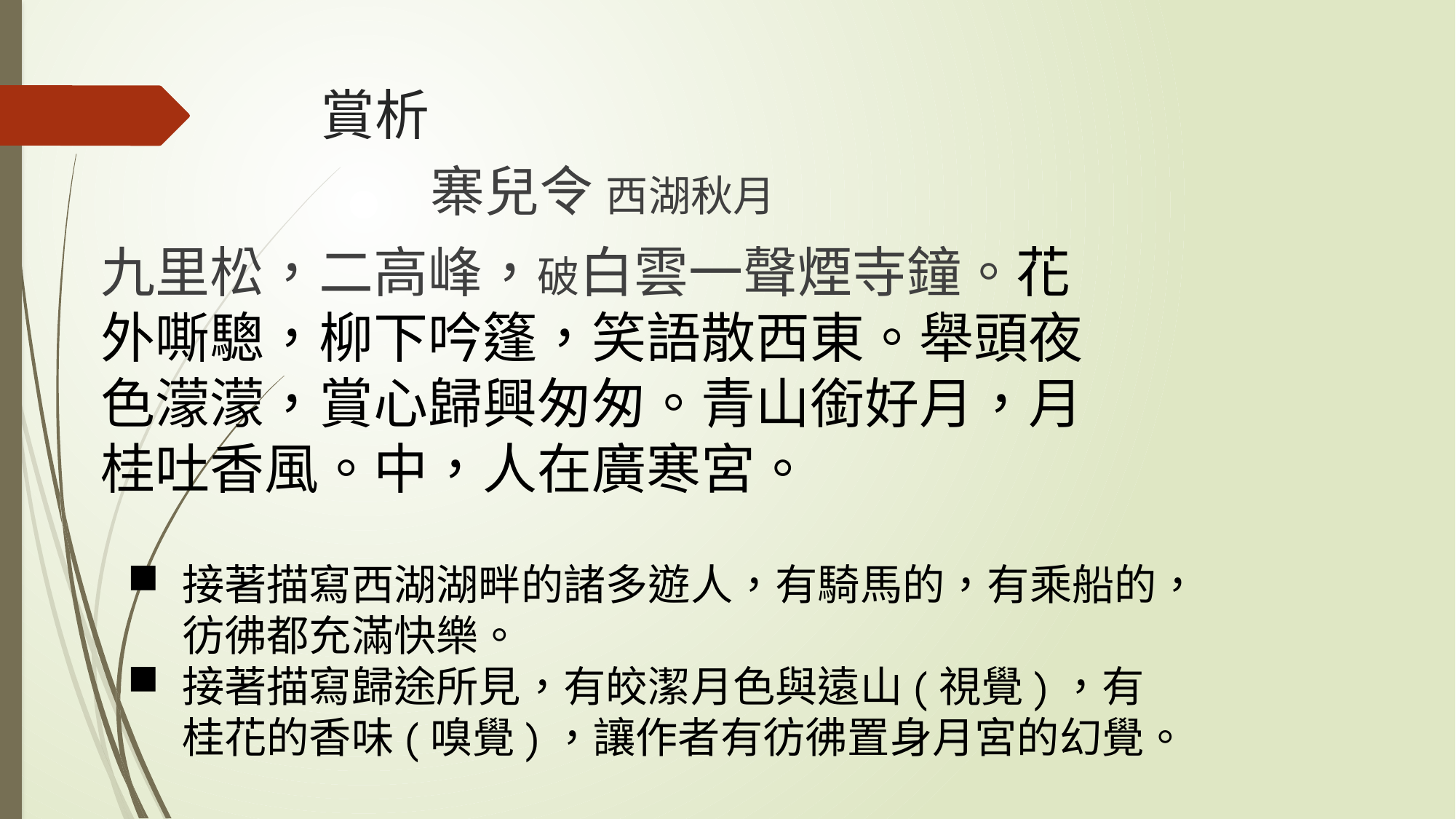

# 賞析
寨兒令 西湖秋月
九里松，二高峰，破白雲一聲煙寺鐘。花外嘶驄，柳下吟篷，笑語散西東。舉頭夜色濛濛，賞心歸興匆匆。青山銜好月，月桂吐香風。中，人在廣寒宮。
接著描寫西湖湖畔的諸多遊人，有騎馬的，有乘船的，彷彿都充滿快樂。
接著描寫歸途所見，有皎潔月色與遠山(視覺)，有桂花的香味(嗅覺)，讓作者有彷彿置身月宮的幻覺。